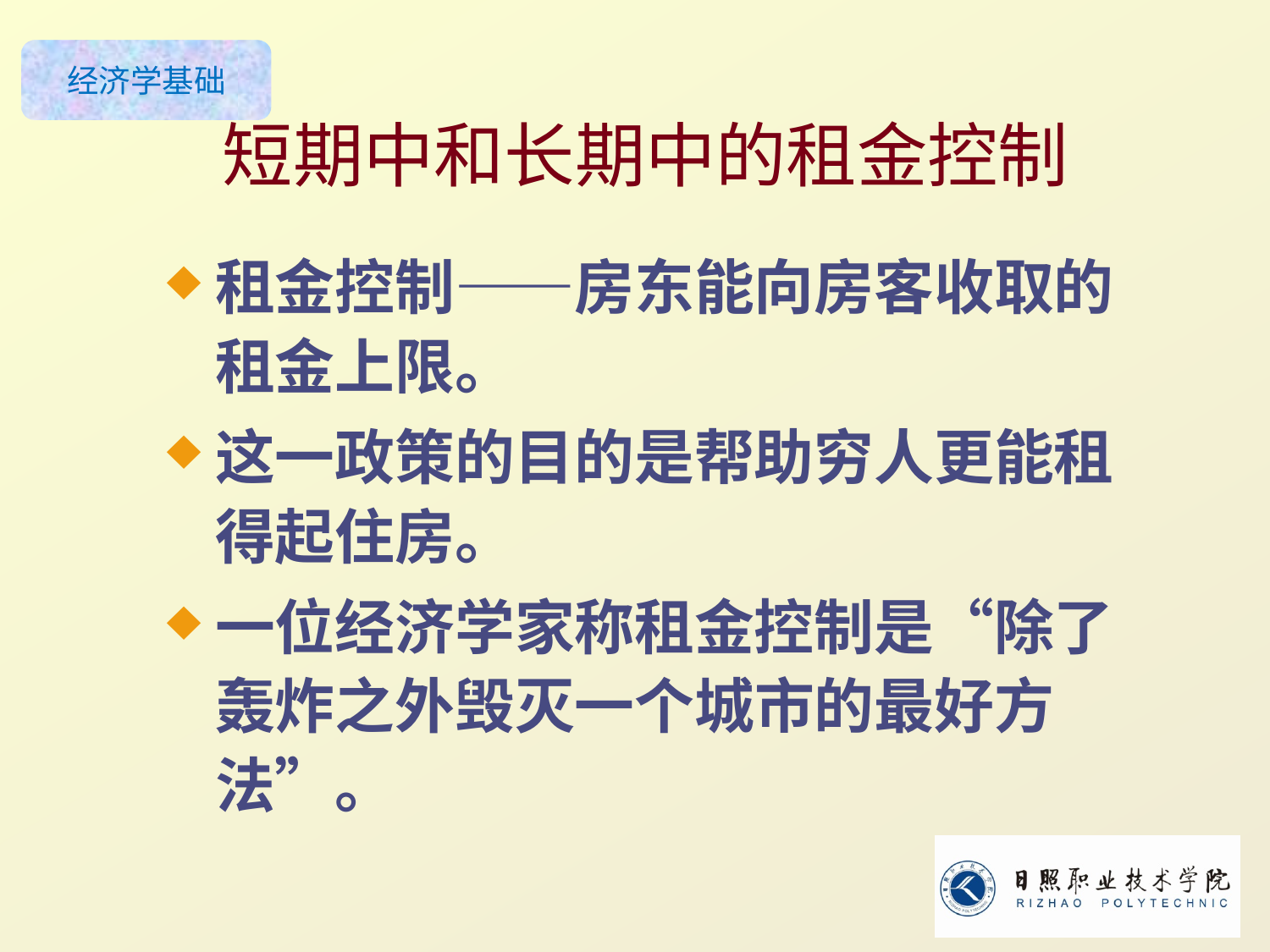

# 短期中和长期中的租金控制
租金控制——房东能向房客收取的租金上限。
这一政策的目的是帮助穷人更能租得起住房。
一位经济学家称租金控制是“除了轰炸之外毁灭一个城市的最好方法”。